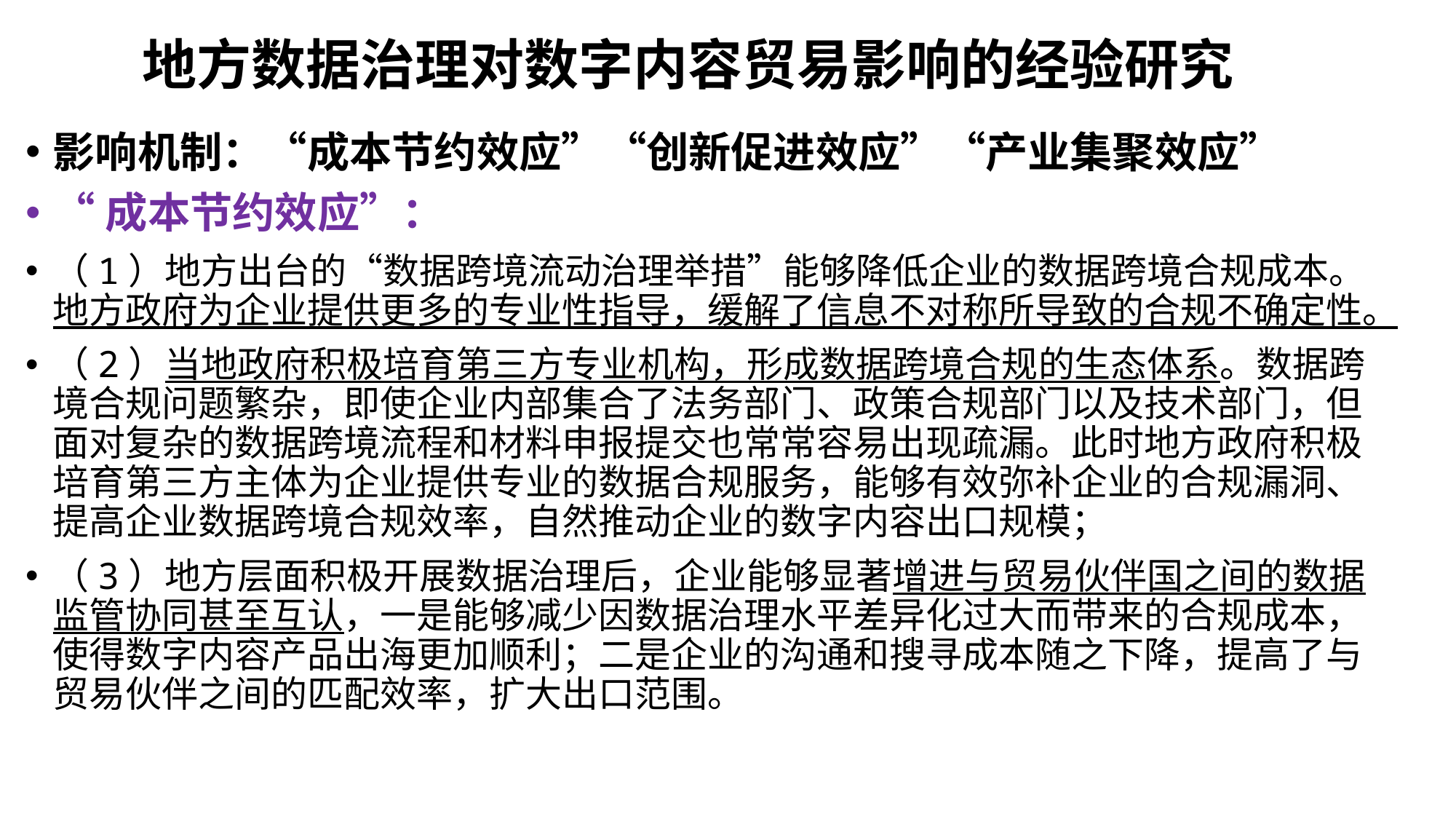

# 地方数据治理对数字内容贸易影响的经验研究
影响机制：“成本节约效应”“创新促进效应”“产业集聚效应”
“成本节约效应”：
（1）地方出台的“数据跨境流动治理举措”能够降低企业的数据跨境合规成本。地方政府为企业提供更多的专业性指导，缓解了信息不对称所导致的合规不确定性。
（2）当地政府积极培育第三方专业机构，形成数据跨境合规的生态体系。数据跨境合规问题繁杂，即使企业内部集合了法务部门、政策合规部门以及技术部门，但面对复杂的数据跨境流程和材料申报提交也常常容易出现疏漏。此时地方政府积极培育第三方主体为企业提供专业的数据合规服务，能够有效弥补企业的合规漏洞、提高企业数据跨境合规效率，自然推动企业的数字内容出口规模；
（3）地方层面积极开展数据治理后，企业能够显著增进与贸易伙伴国之间的数据监管协同甚至互认，一是能够减少因数据治理水平差异化过大而带来的合规成本，使得数字内容产品出海更加顺利；二是企业的沟通和搜寻成本随之下降，提高了与贸易伙伴之间的匹配效率，扩大出口范围。